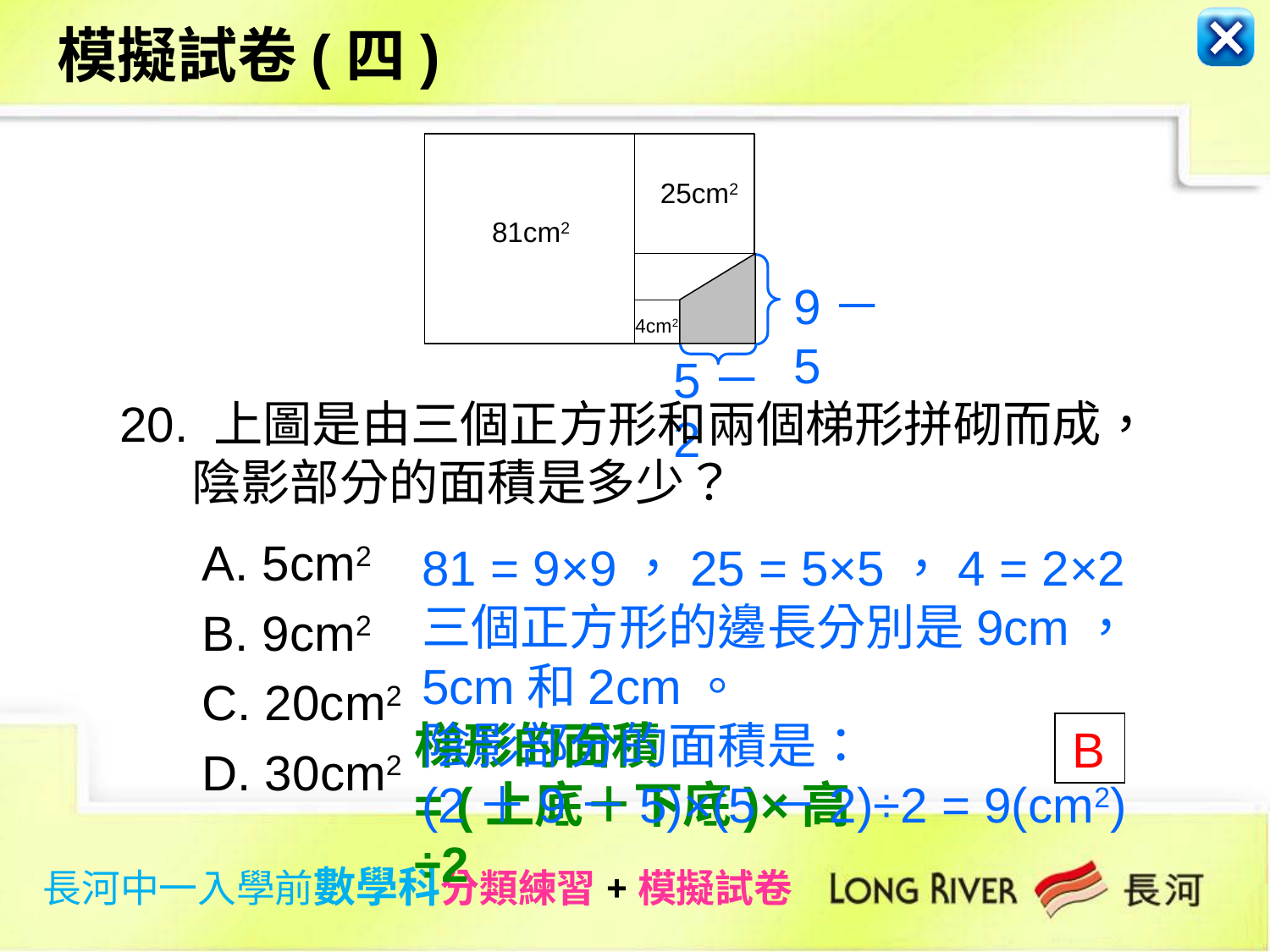

模擬試卷(四)

81cm2

4cm2
25cm2

9－5

5－2
  20. 上圖是由三個正方形和兩個梯形拼砌而成，
        陰影部分的面積是多少？
        A. 5cm2
        B. 9cm2
        C. 20cm2
        D. 30cm2
81 = 9×9，25 = 5×5，4 = 2×2
三個正方形的邊長分別是9cm，
5cm和2cm。
陰影部分的面積是：
(2＋9－5)×(5－2)÷2 = 9(cm2)
梯形的面積
= (上底＋下底)×高÷2

B